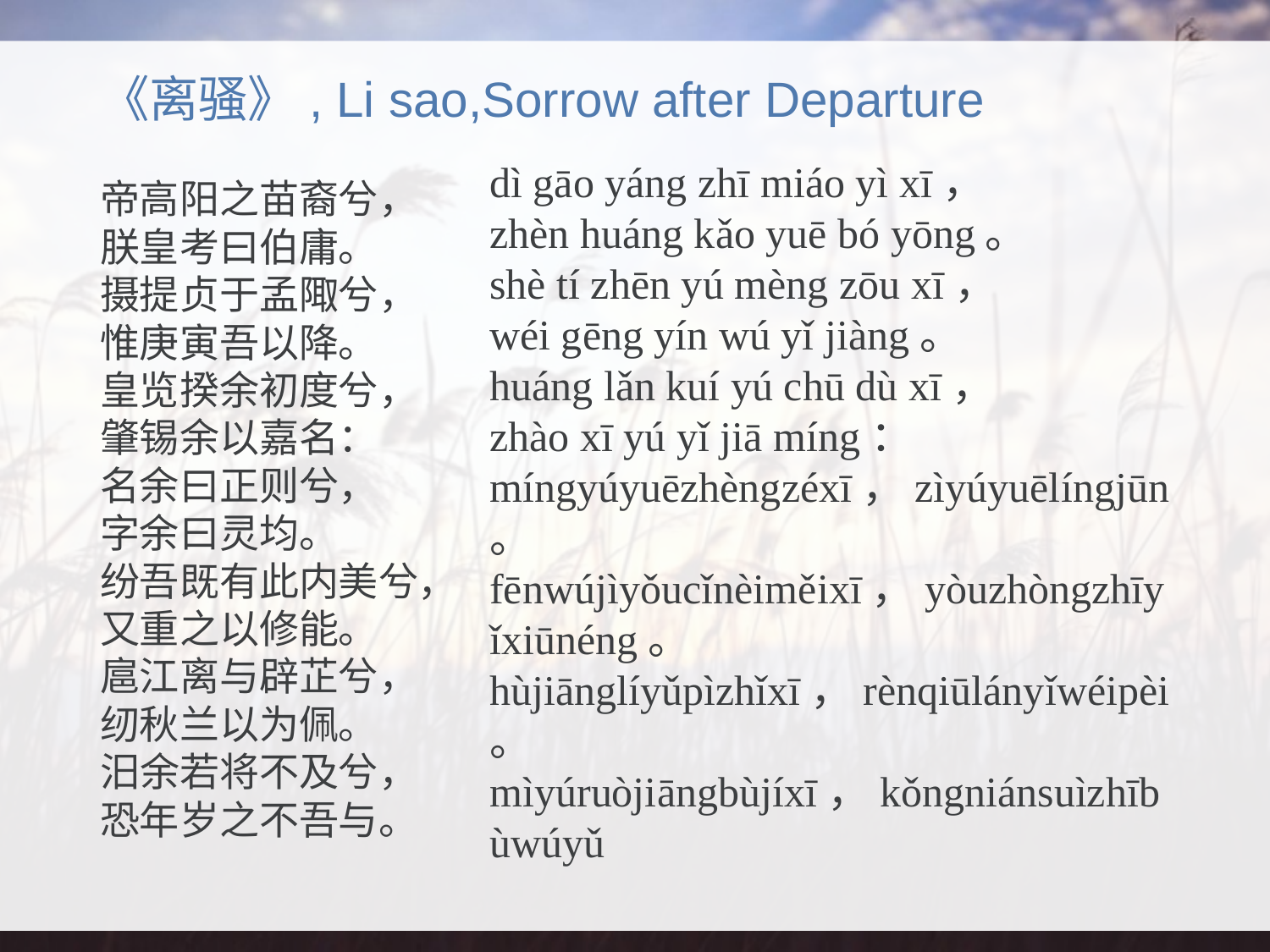

# 《离骚》, Li sao,Sorrow after Departure
dì gāo yáng zhī miáo yì xī，
zhèn huáng kǎo yuē bó yōng。
shè tí zhēn yú mèng zōu xī，
wéi gēng yín wú yǐ jiàng。
huáng lǎn kuí yú chū dù xī，
zhào xī yú yǐ jiā míng：
míngyúyuēzhèngzéxī，zìyúyuēlíngjūn。
fēnwújìyǒucǐnèiměixī，yòuzhòngzhīyǐxiūnéng。
hùjiānglíyǔpìzhǐxī，rènqiūlányǐwéipèi。
mìyúruòjiāngbùjíxī，kǒngniánsuìzhībùwúyǔ
帝高阳之苗裔兮，
朕皇考曰伯庸。
摄提贞于孟陬兮，
惟庚寅吾以降。
皇览揆余初度兮，
肇锡余以嘉名：
名余曰正则兮，
字余曰灵均。
纷吾既有此内美兮，
又重之以修能。
扈江离与辟芷兮，
纫秋兰以为佩。
汨余若将不及兮，
恐年岁之不吾与。